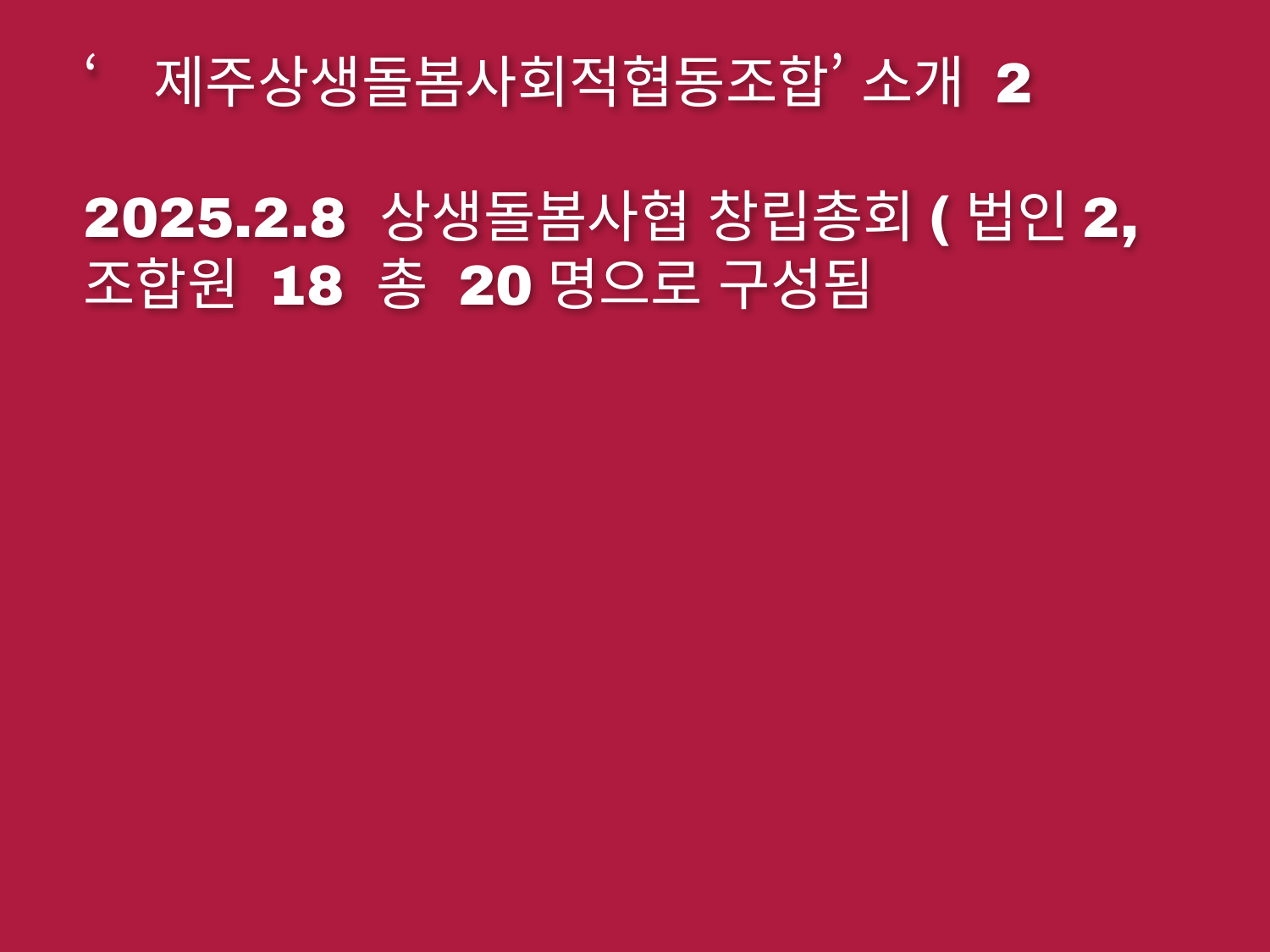

‘제주상생돌봄사회적협동조합’ 소개 2

2025.2.8 상생돌봄사협 창립총회(법인2, 조합원 18 총 20명으로 구성됨